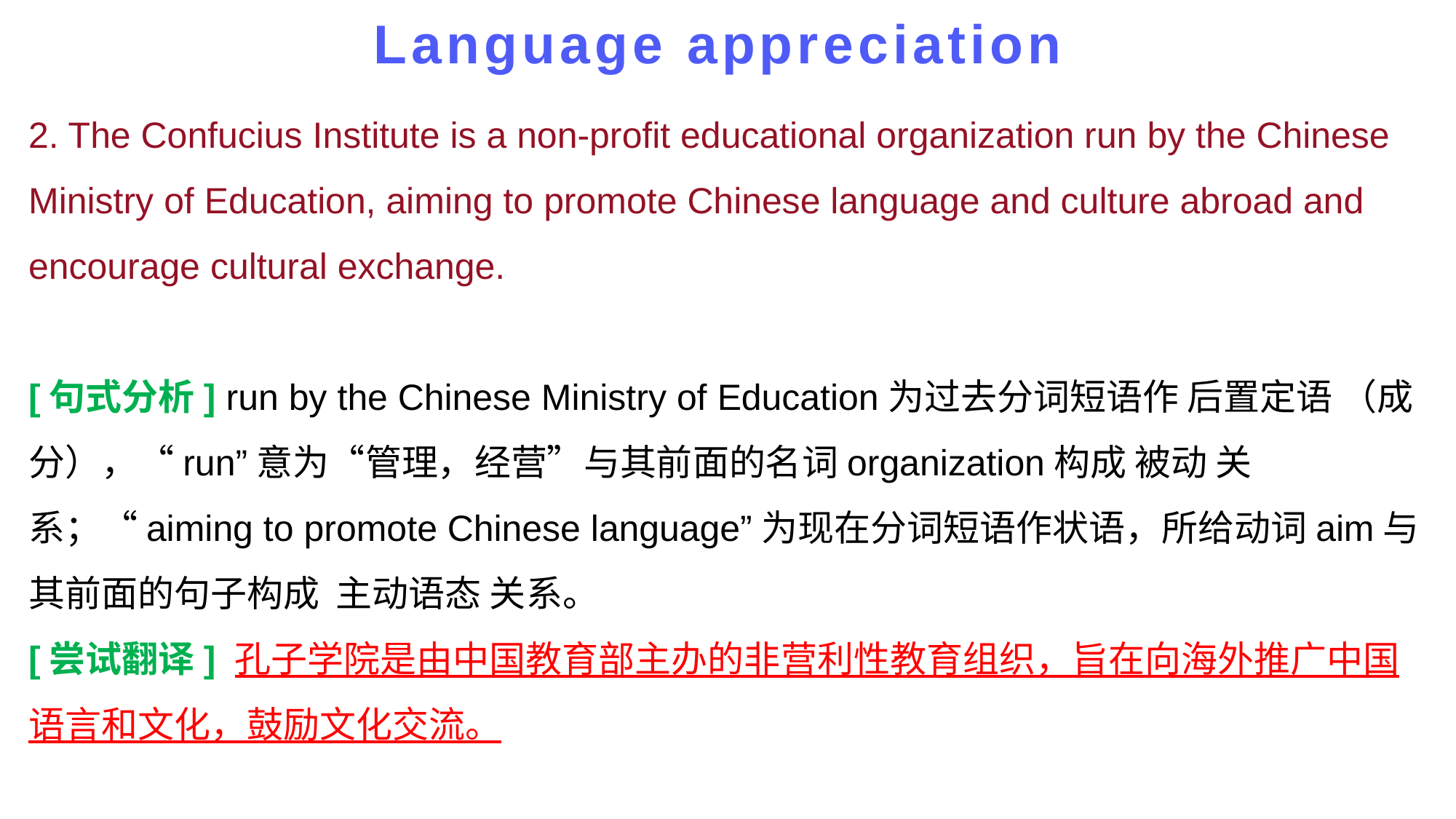

# Language appreciation
2. The Confucius Institute is a non-profit educational organization run by the Chinese Ministry of Education, aiming to promote Chinese language and culture abroad and encourage cultural exchange.

[句式分析] run by the Chinese Ministry of Education为过去分词短语作 后置定语 （成分），“run”意为“管理，经营”与其前面的名词organization构成 被动 关系；“aiming to promote Chinese language”为现在分词短语作状语，所给动词aim与其前面的句子构成  主动语态 关系。
[尝试翻译] 孔子学院是由中国教育部主办的非营利性教育组织，旨在向海外推广中国语言和文化，鼓励文化交流。